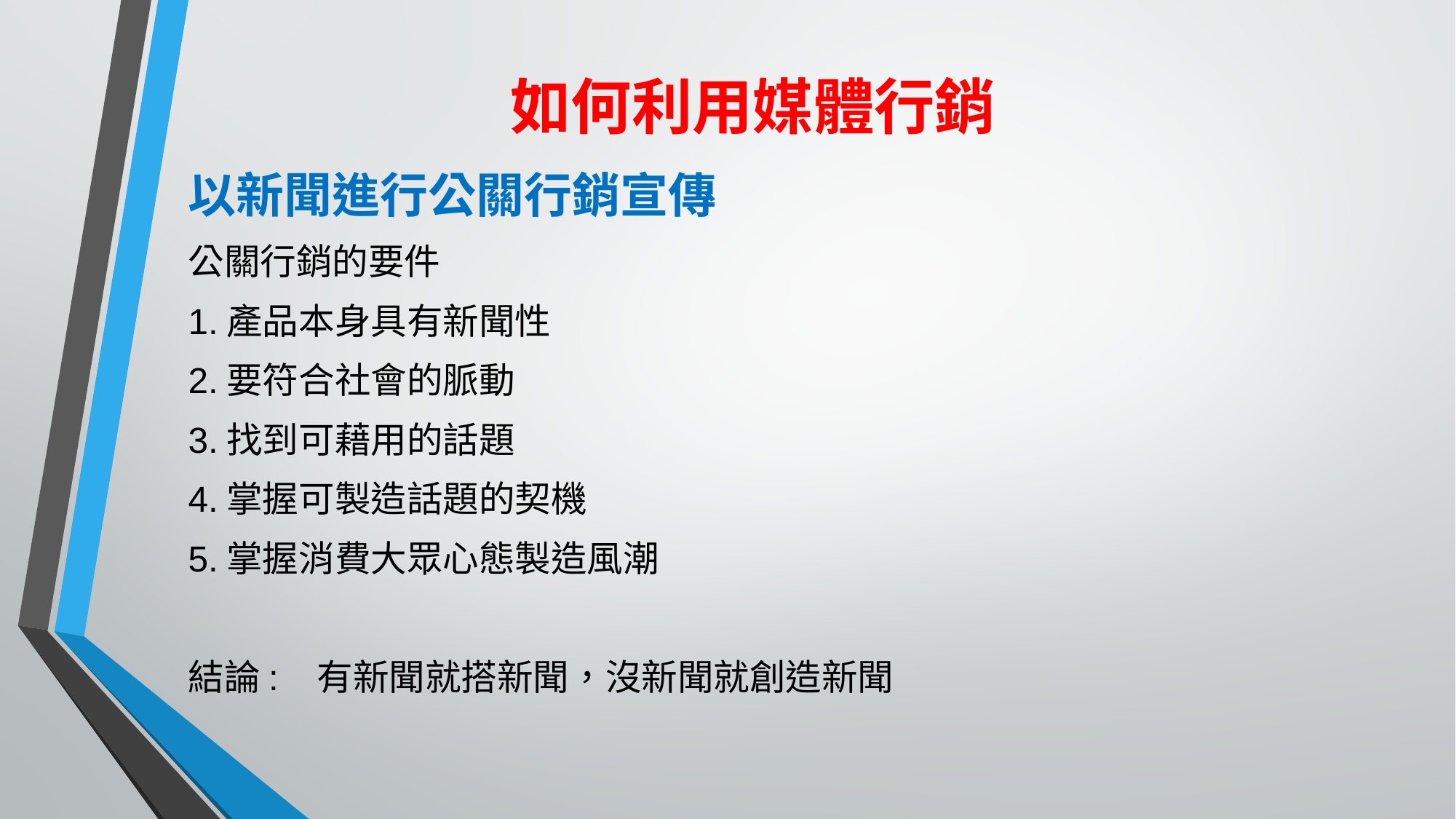

# 如何利用媒體行銷
以新聞進行公關行銷宣傳
公關行銷的要件
1.產品本身具有新聞性
2.要符合社會的脈動
3.找到可藉用的話題
4.掌握可製造話題的契機
5.掌握消費大眾心態製造風潮

結論:   有新聞就搭新聞，沒新聞就創造新聞